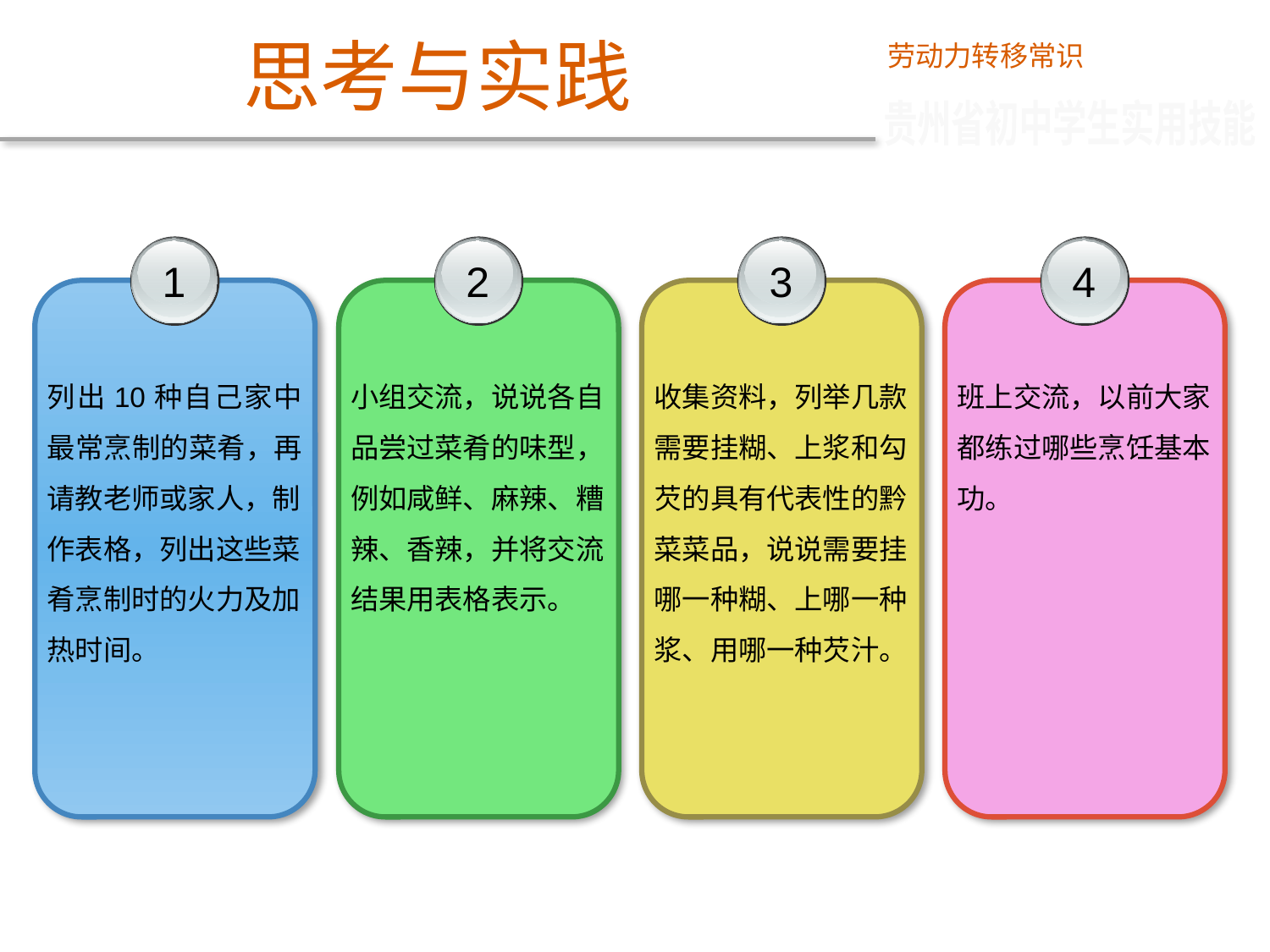

思考与实践
劳动力转移常识
贵州省初中学生实用技能

1

列出10种自己家中最常烹制的菜肴，再请教老师或家人，制
作表格，列出这些菜肴烹制时的火力及加热时间。

2

小组交流，说说各自品尝过菜肴的味型，例如咸鲜、麻辣、糟辣、香辣，并将交流结果用表格表示。

3

收集资料，列举几款需要挂糊、上浆和勾芡的具有代表性的黔菜菜品，说说需要挂哪一种糊、上哪一种浆、用哪一种芡汁。

4

班上交流，以前大家都练过哪些烹饪基本功。